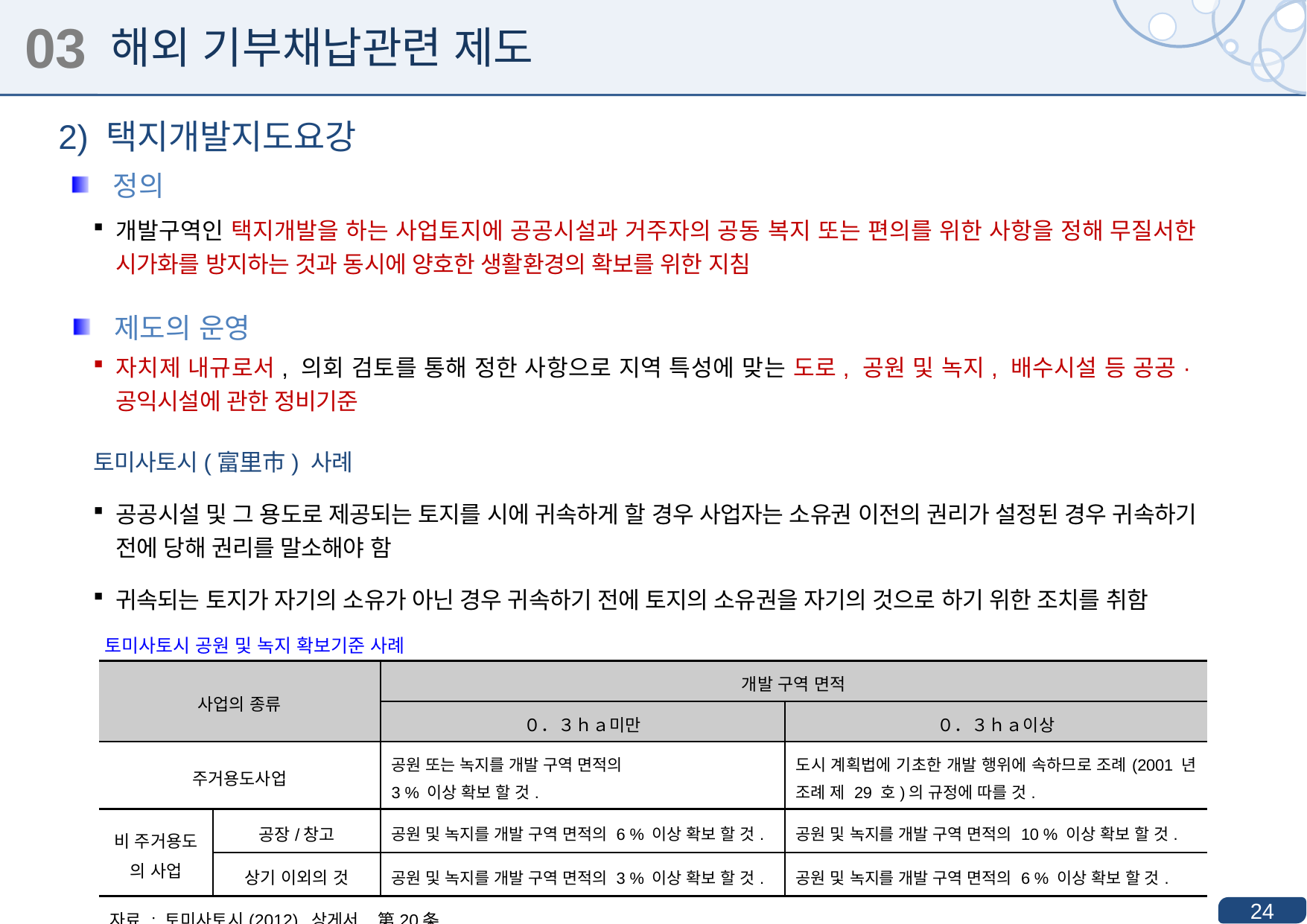

03
해외 기부채납관련 제도
2) 택지개발지도요강
  정의
개발구역인 택지개발을 하는 사업토지에 공공시설과 거주자의 공동 복지 또는 편의를 위한 사항을 정해 무질서한 시가화를 방지하는 것과 동시에 양호한 생활환경의 확보를 위한 지침

자치제 내규로서, 의회 검토를 통해 정한 사항으로 지역 특성에 맞는 도로, 공원 및 녹지, 배수시설 등 공공·공익시설에 관한 정비기준
토미사토시(富里市) 사례
공공시설 및 그 용도로 제공되는 토지를 시에 귀속하게 할 경우 사업자는 소유권 이전의 권리가 설정된 경우 귀속하기 전에 당해 권리를 말소해야 함
귀속되는 토지가 자기의 소유가 아닌 경우 귀속하기 전에 토지의 소유권을 자기의 것으로 하기 위한 조치를 취함

  제도의 운영
토미사토시 공원 및 녹지 확보기준 사례
| 사업의 종류 |  | 개발 구역 면적 |  |
| --- | --- | --- | --- |
|  |  | ０．３ｈａ미만 | ０．３ｈａ이상 |
| 주거용도사업 |  | 공원 또는 녹지를 개발 구역 면적의 3 % 이상 확보 할 것. | 도시 계획법에 기초한 개발 행위에 속하므로 조례(2001 년 조례 제 29 호)의 규정에 따를 것. |
| 비 주거용도 의 사업 | 공장/창고 | 공원 및 녹지를 개발 구역 면적의 6 % 이상 확보 할 것. | 공원 및 녹지를 개발 구역 면적의 10 % 이상 확보 할 것. |
|  | 상기 이외의 것 | 공원 및 녹지를 개발 구역 면적의 3 % 이상 확보 할 것. | 공원 및 녹지를 개발 구역 면적의 6 % 이상 확보 할 것. |
| 자료 : 토미사토시(2012), 상게서, 第20条 |  |  |  |
24